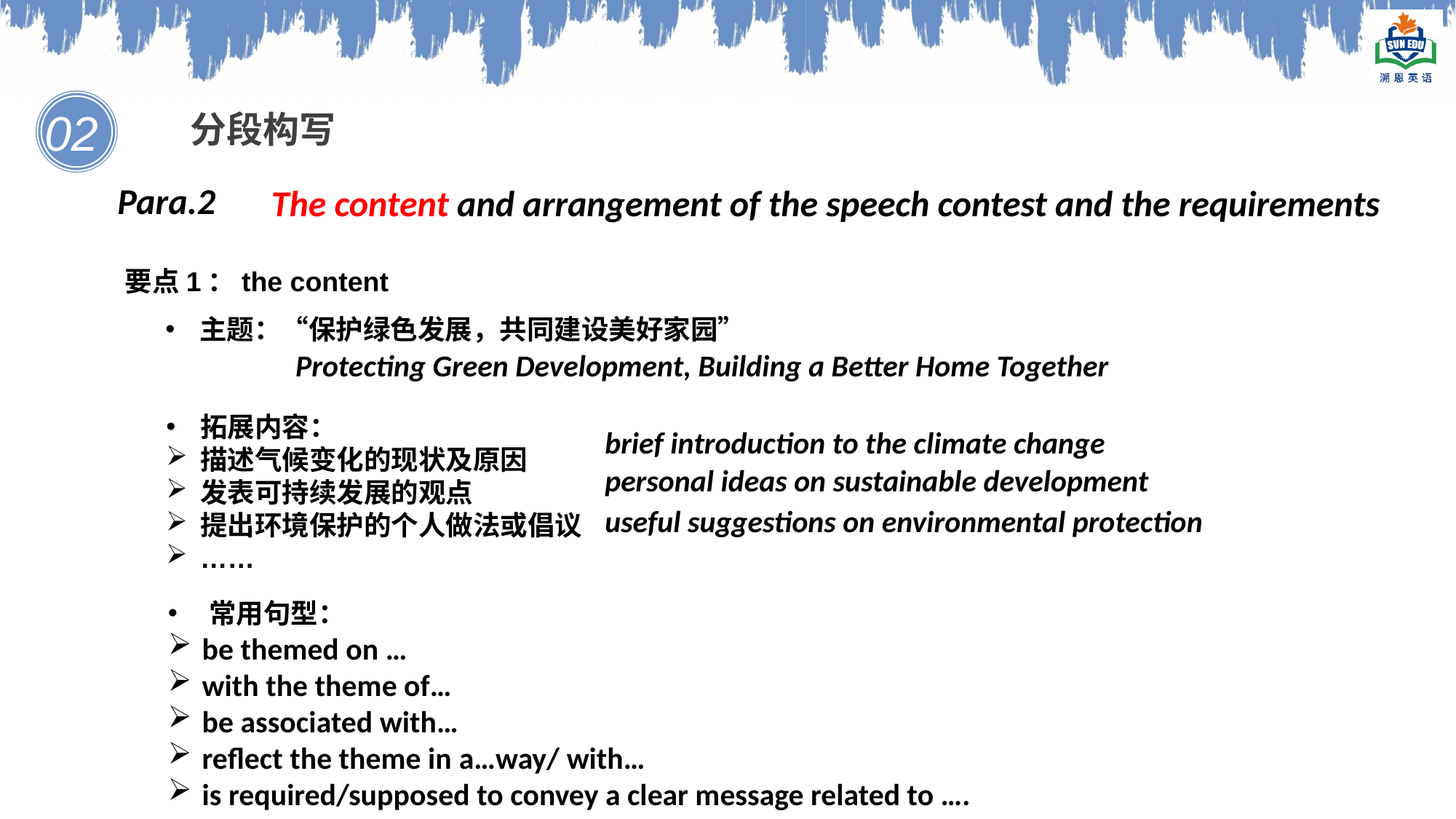

02
分段构写
Para.2
The content and arrangement of the speech contest and the requirements
要点1：the content
主题：“保护绿色发展，共同建设美好家园”
Protecting Green Development, Building a Better Home Together
拓展内容：
描述气候变化的现状及原因
发表可持续发展的观点
提出环境保护的个人做法或倡议
……
brief introduction to the climate change
personal ideas on sustainable development
useful suggestions on environmental protection
常用句型：
be themed on …
with the theme of…
be associated with…
reflect the theme in a…way/ with…
is required/supposed to convey a clear message related to ….